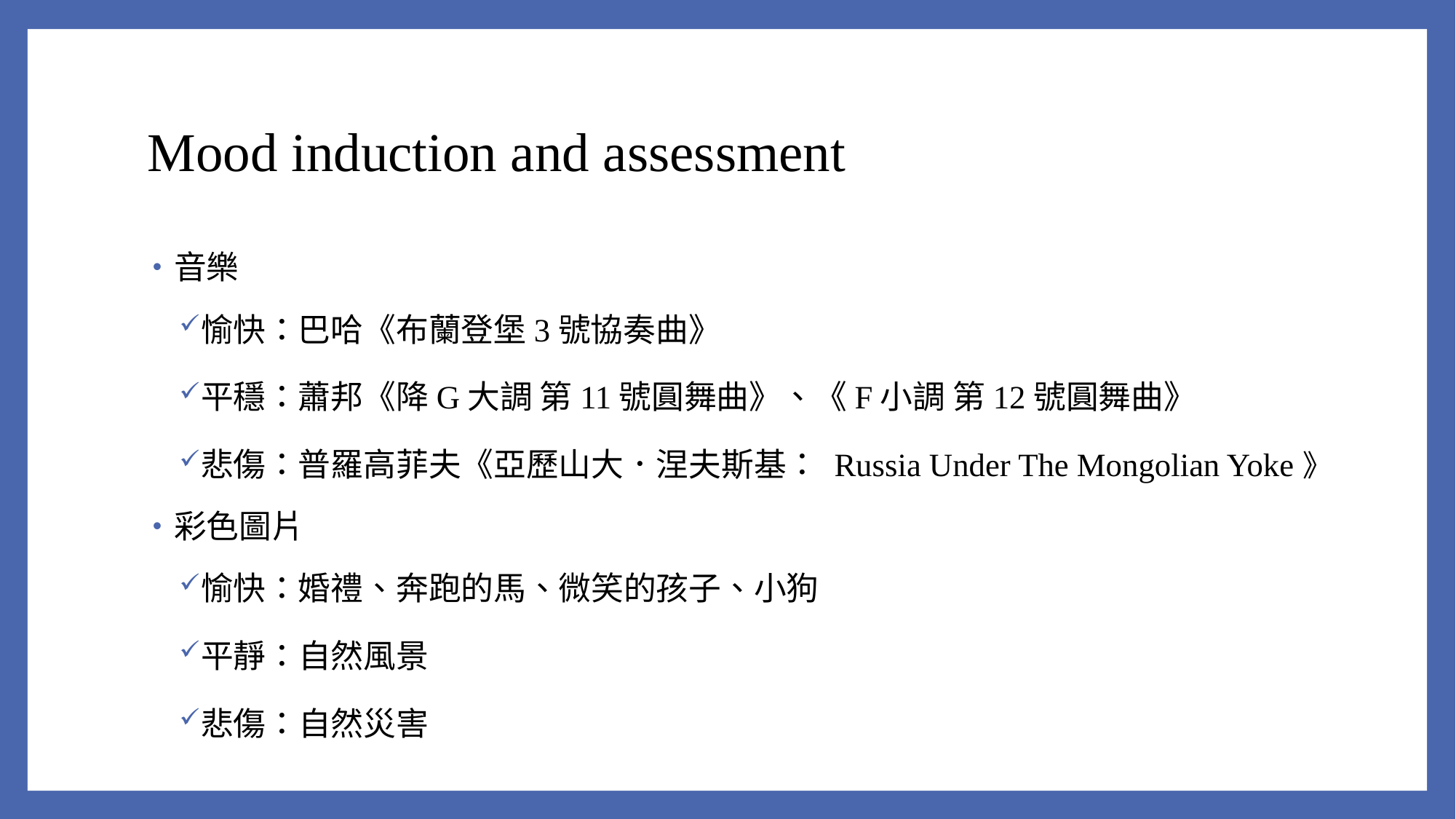

# Mood induction and assessment
音樂
愉快：巴哈《布蘭登堡3號協奏曲》
平穩：蕭邦《降G大調 第11號圓舞曲》、《F小調 第12號圓舞曲》
悲傷：普羅高菲夫《亞歷山大．涅夫斯基： Russia Under The Mongolian Yoke》
彩色圖片
愉快：婚禮、奔跑的馬、微笑的孩子、小狗
平靜：自然風景
悲傷：自然災害